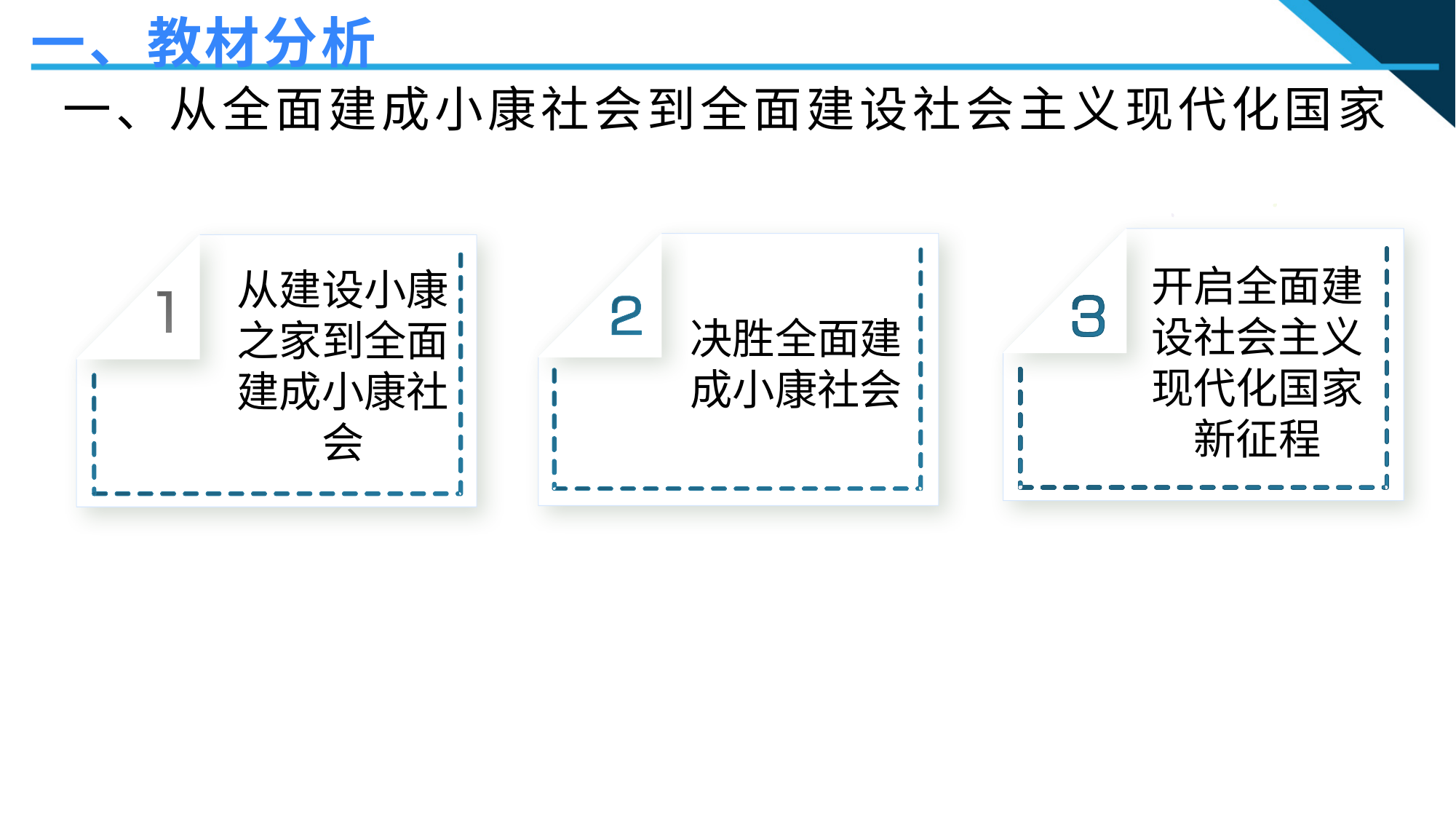

一、教材分析
一、从全面建成小康社会到全面建设社会主义现代化国家

开启全面建设社会主义现代化国家新征程

决胜全面建成小康社会

从建设小康之家到全面建成小康社会